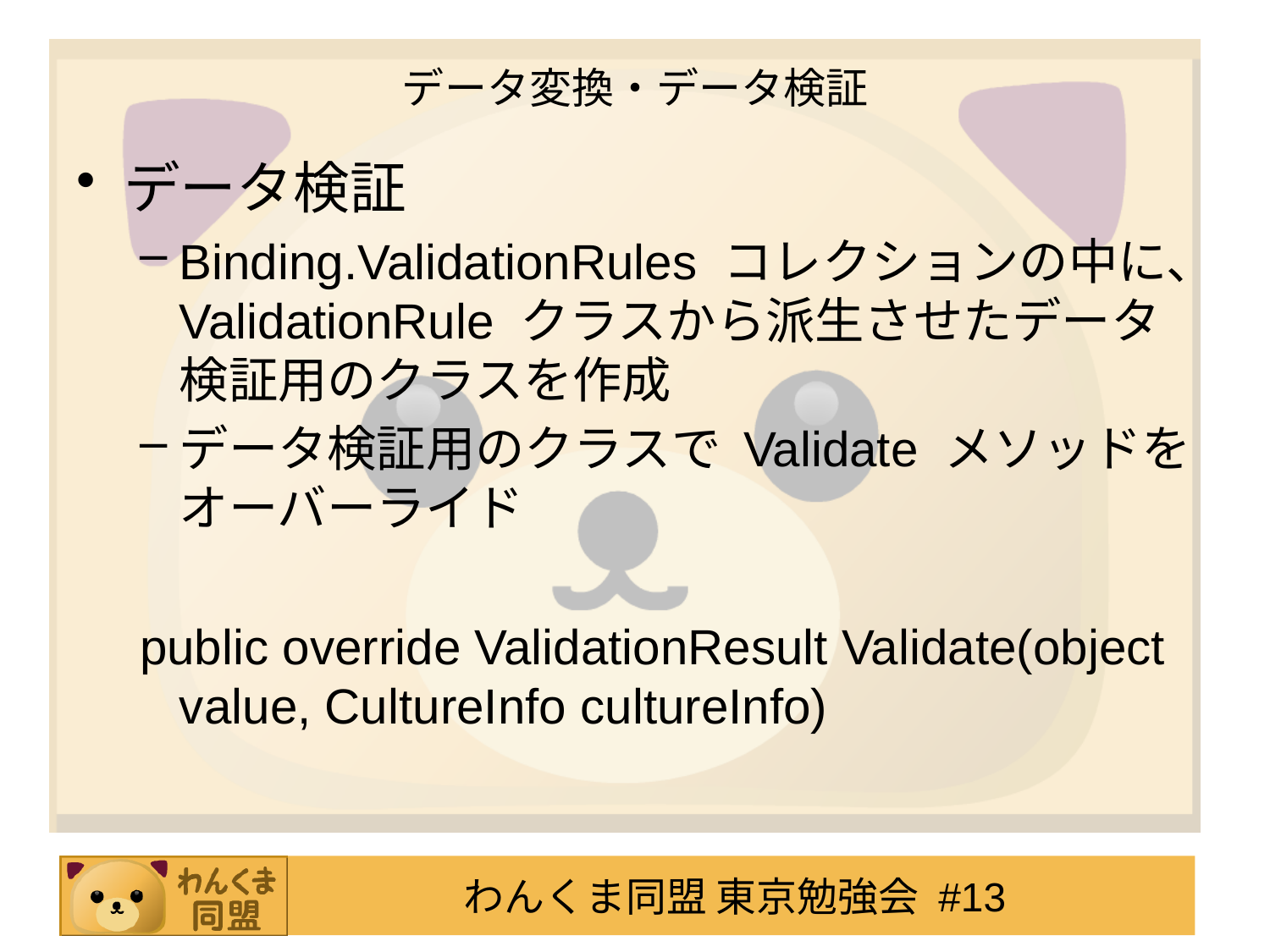

# データ変換・データ検証
データ検証
Binding.ValidationRules コレクションの中に、ValidationRule クラスから派生させたデータ検証用のクラスを作成
データ検証用のクラスで Validate メソッドをオーバーライド

public override ValidationResult Validate(object value, CultureInfo cultureInfo)